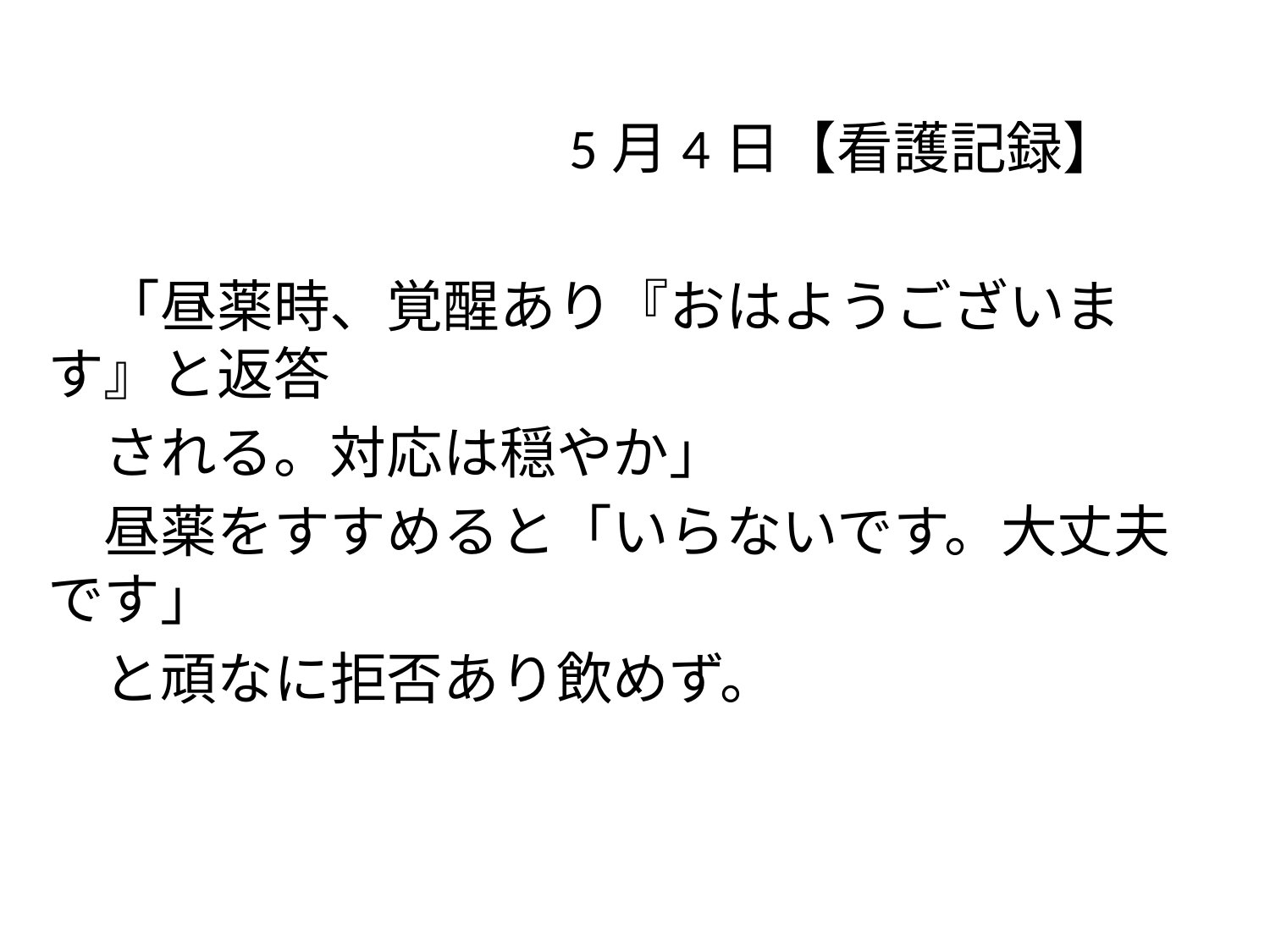

5月4日【看護記録】

　「昼薬時、覚醒あり『おはようございます』と返答
　される。対応は穏やか」
　昼薬をすすめると「いらないです。大丈夫です」
　と頑なに拒否あり飲めず。